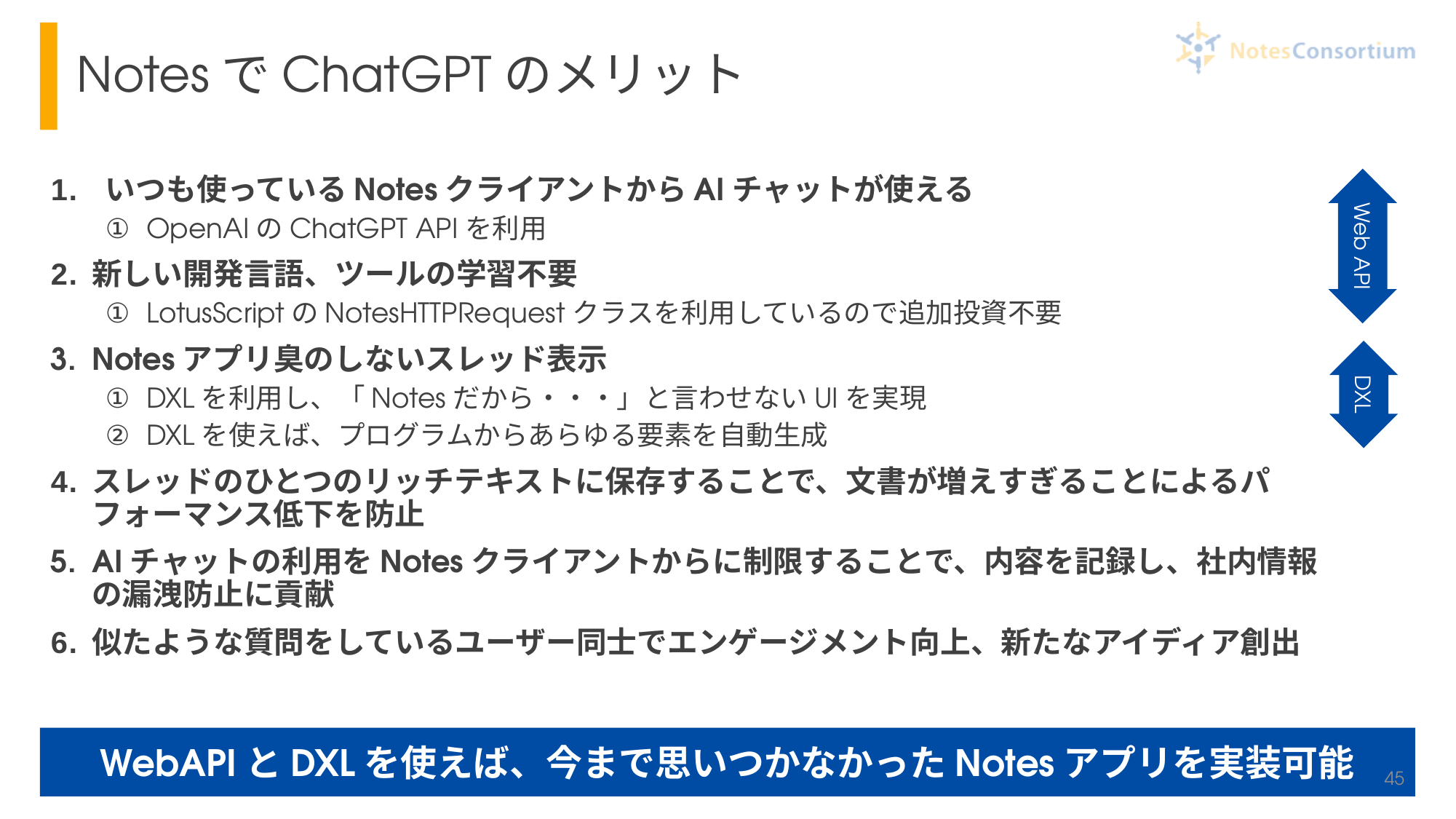

# NotesでChatGPTのメリット
いつも使っているNotesクライアントからAIチャットが使える
OpenAIのChatGPT APIを利用
新しい開発言語、ツールの学習不要
LotusScriptのNotesHTTPRequestクラスを利用しているので追加投資不要
Notesアプリ臭のしないスレッド表示
DXLを利用し、「Notesだから・・・」と言わせないUIを実現
DXLを使えば、プログラムからあらゆる要素を自動生成
スレッドのひとつのリッチテキストに保存することで、文書が増えすぎることによるパフォーマンス低下を防止
AIチャットの利用をNotesクライアントからに制限することで、内容を記録し、社内情報の漏洩防止に貢献
似たような質問をしているユーザー同士でエンゲージメント向上、新たなアイディア創出
Web API
DXL
WebAPIとDXLを使えば、今まで思いつかなかったNotesアプリを実装可能
45